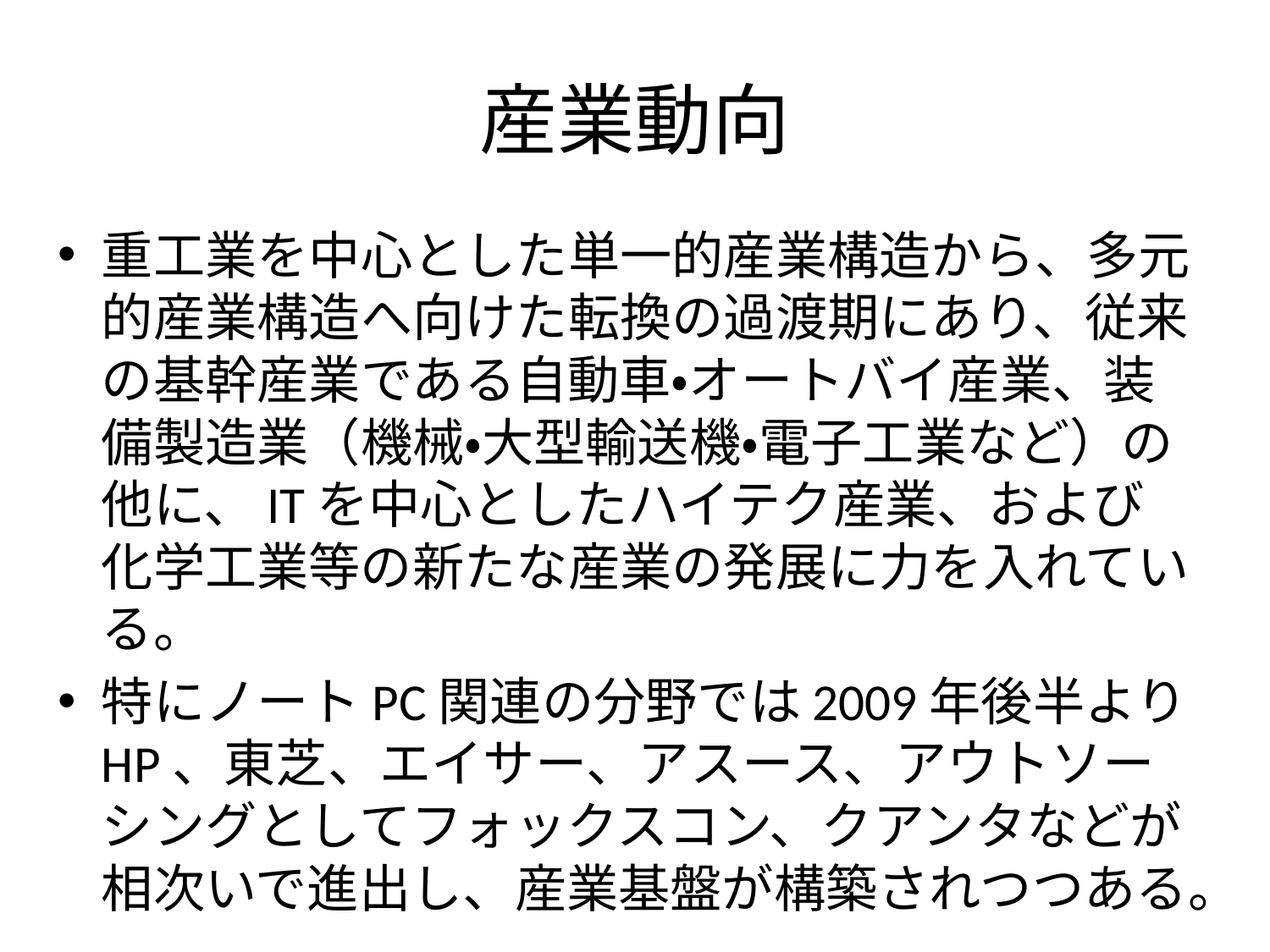

# 産業動向
重工業を中心とした単一的産業構造から、多元的産業構造へ向けた転換の過渡期にあり、従来の基幹産業である自動車・オートバイ産業、装備製造業（機械・大型輸送機・電子工業など）の他に、ITを中心としたハイテク産業、および化学工業等の新たな産業の発展に力を入れている。
特にノートPC関連の分野では2009年後半よりHP、東芝、エイサー、アスース、アウトソーシングとしてフォックスコン、クアンタなどが相次いで進出し、産業基盤が構築されつつある。